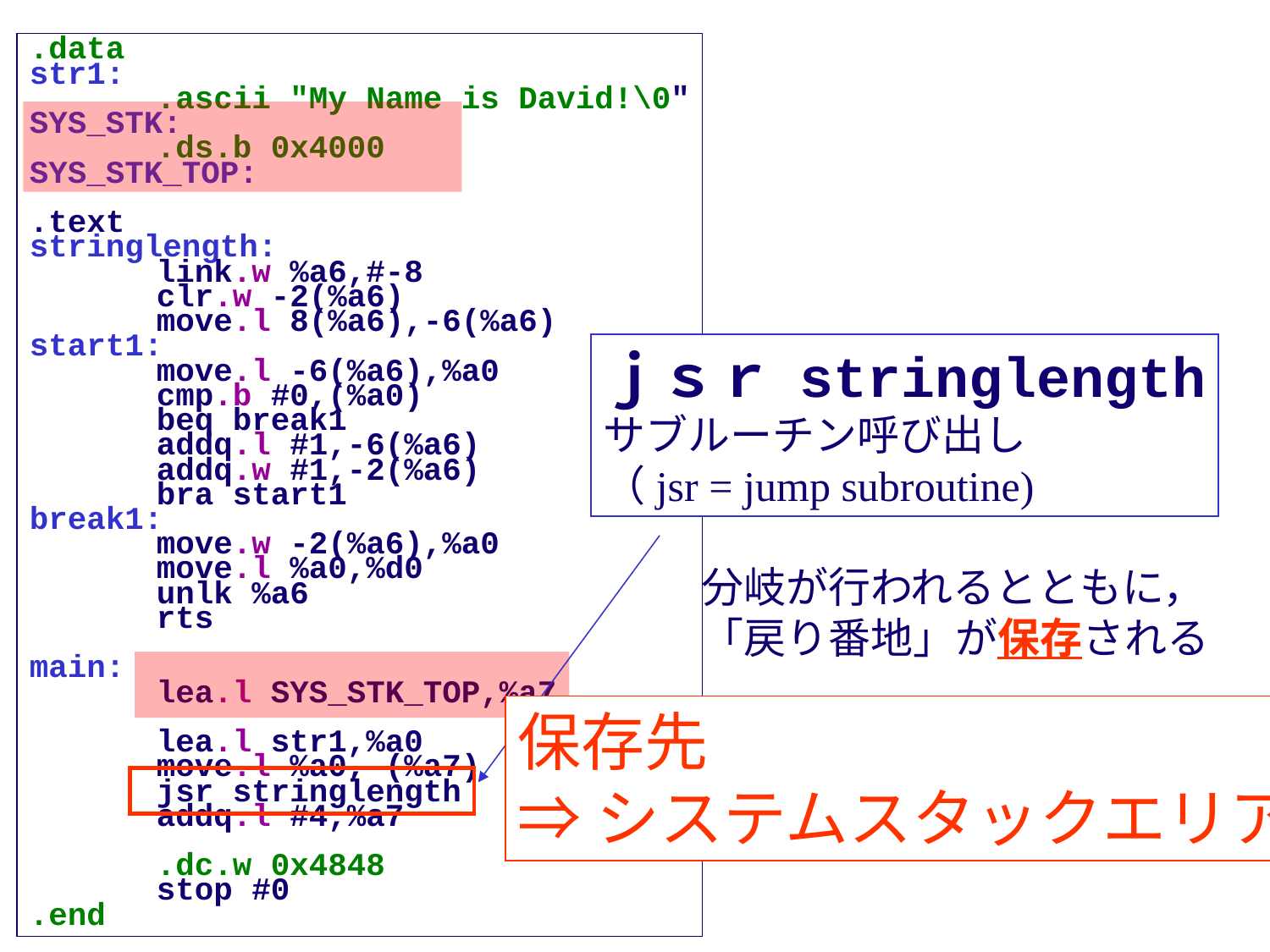

.data
str1:
	.ascii "My Name is David!\0"
SYS_STK:
	.ds.b 0x4000
SYS_STK_TOP:

.text
stringlength:
	link.w %a6,#-8
	clr.w -2(%a6)
	move.l 8(%a6),-6(%a6)
start1:
	move.l -6(%a6),%a0
	cmp.b #0,(%a0)
	beq break1
	addq.l #1,-6(%a6)
	addq.w #1,-2(%a6)
	bra start1
break1:
	move.w -2(%a6),%a0
	move.l %a0,%d0
	unlk %a6
	rts

main:
	lea.l SYS_STK_TOP,%a7

	lea.l str1,%a0
	move.l %a0,-(%a7)
	jsr stringlength
	addq.l #4,%a7

	.dc.w 0x4848
	stop #0
.end

ｊｓｒ stringlength
サブルーチン呼び出し
（jsr = jump subroutine)

分岐が行われるとともに，
「戻り番地」が保存される

保存先
⇒システムスタックエリア